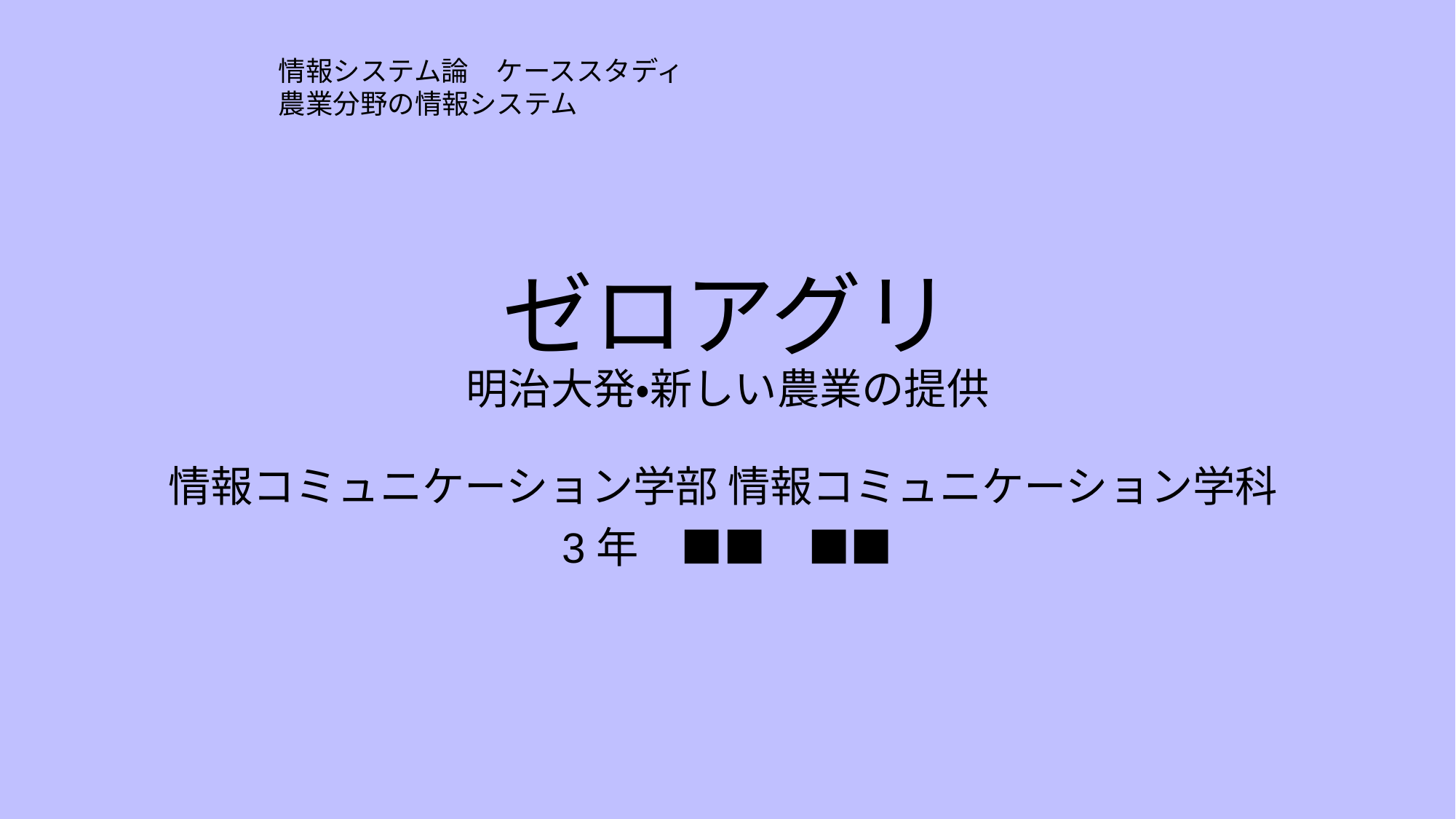

情報システム論　ケーススタディ
農業分野の情報システム
# ゼロアグリ 明治大発・新しい農業の提供
情報コミュニケーション学部 情報コミュニケーション学科
3年　■■　■■